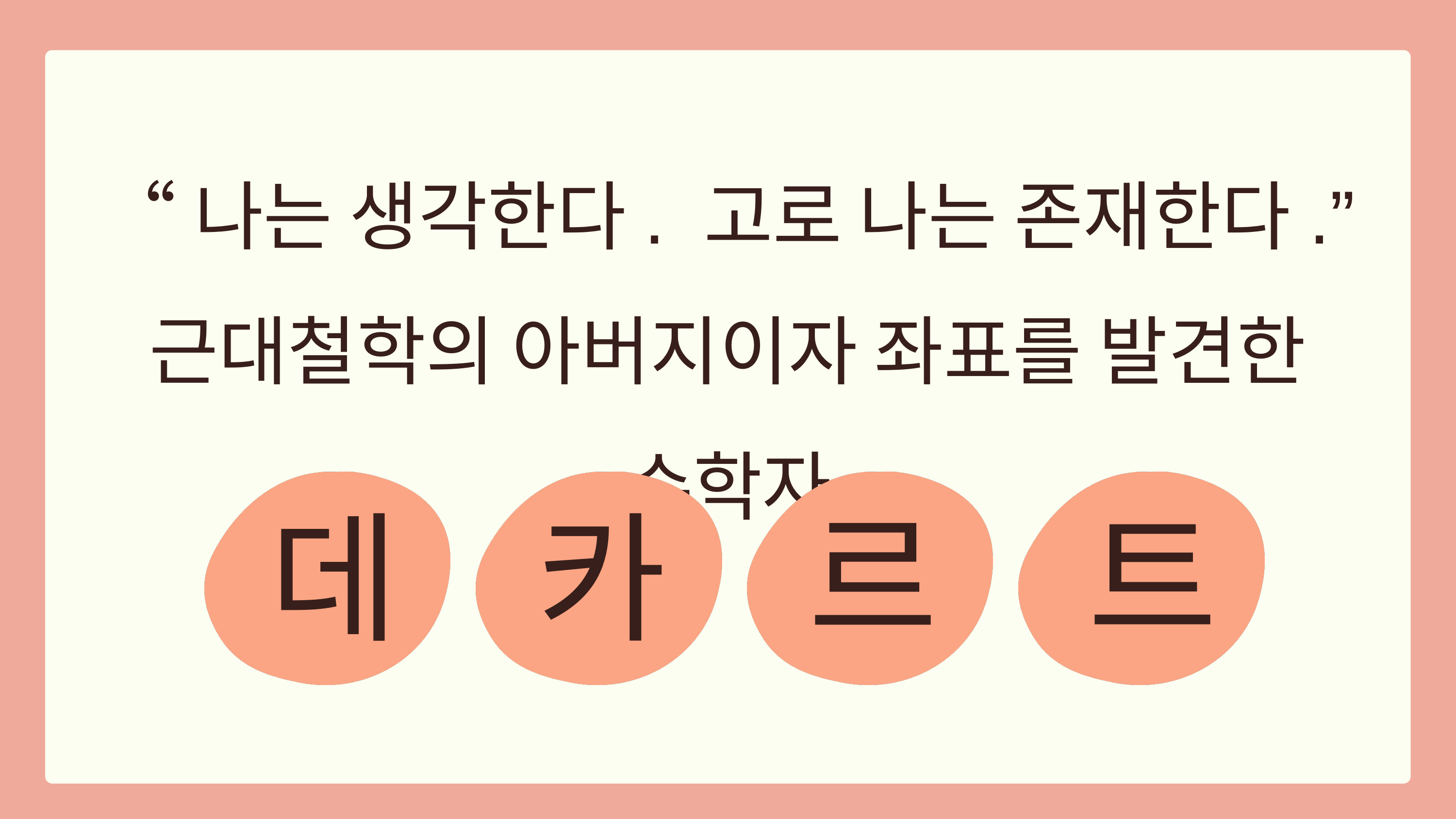

“나는 생각한다. 고로 나는 존재한다.”
근대철학의 아버지이자 좌표를 발견한 수학자

데
카
르
트